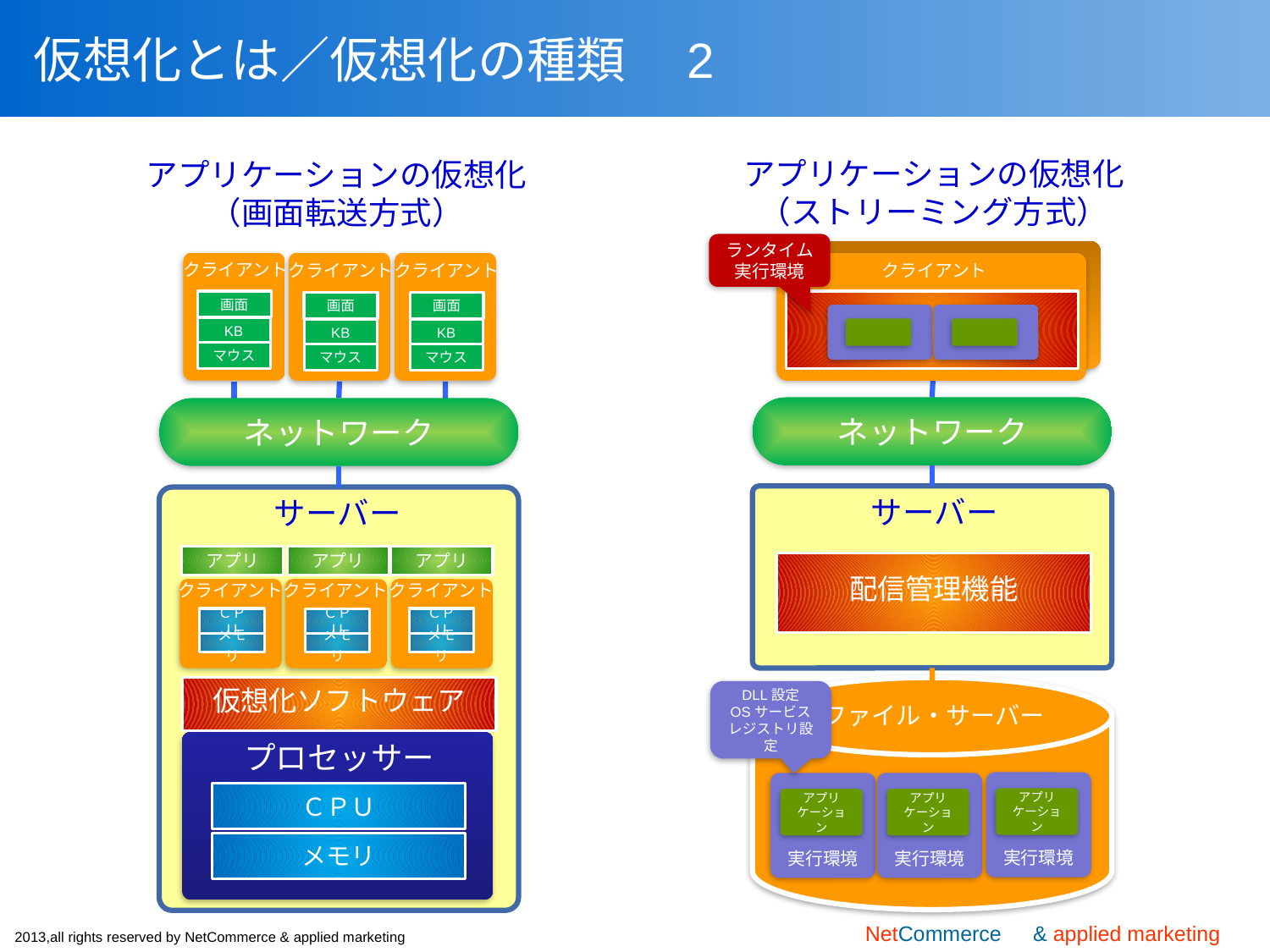

# 仮想化とは／仮想化の種類　2

アプリケーションの仮想化
（ストリーミング方式）
ランタイム
実行環境

クライアント

ネットワーク

サーバー
配信管理機能

DLL設定
OSサービス
レジストリ設定
ファイル・サーバー
実行環境
実行環境
実行環境
アプリ
ケーション
アプリ
ケーション
アプリ
ケーション
アプリケーションの仮想化
（画面転送方式）

クライアント

クライアント
クライアント
画面
画面
画面
KB
KB
KB
マウス
マウス
マウス
ネットワーク

サーバー
アプリ
アプリ
アプリ
クライアント
クライアント
クライアント

ＣＰＵ
ＣＰＵ
ＣＰＵ
メモリ
メモリ
メモリ
仮想化ソフトウェア

プロセッサー
ＣＰＵ
メモリ